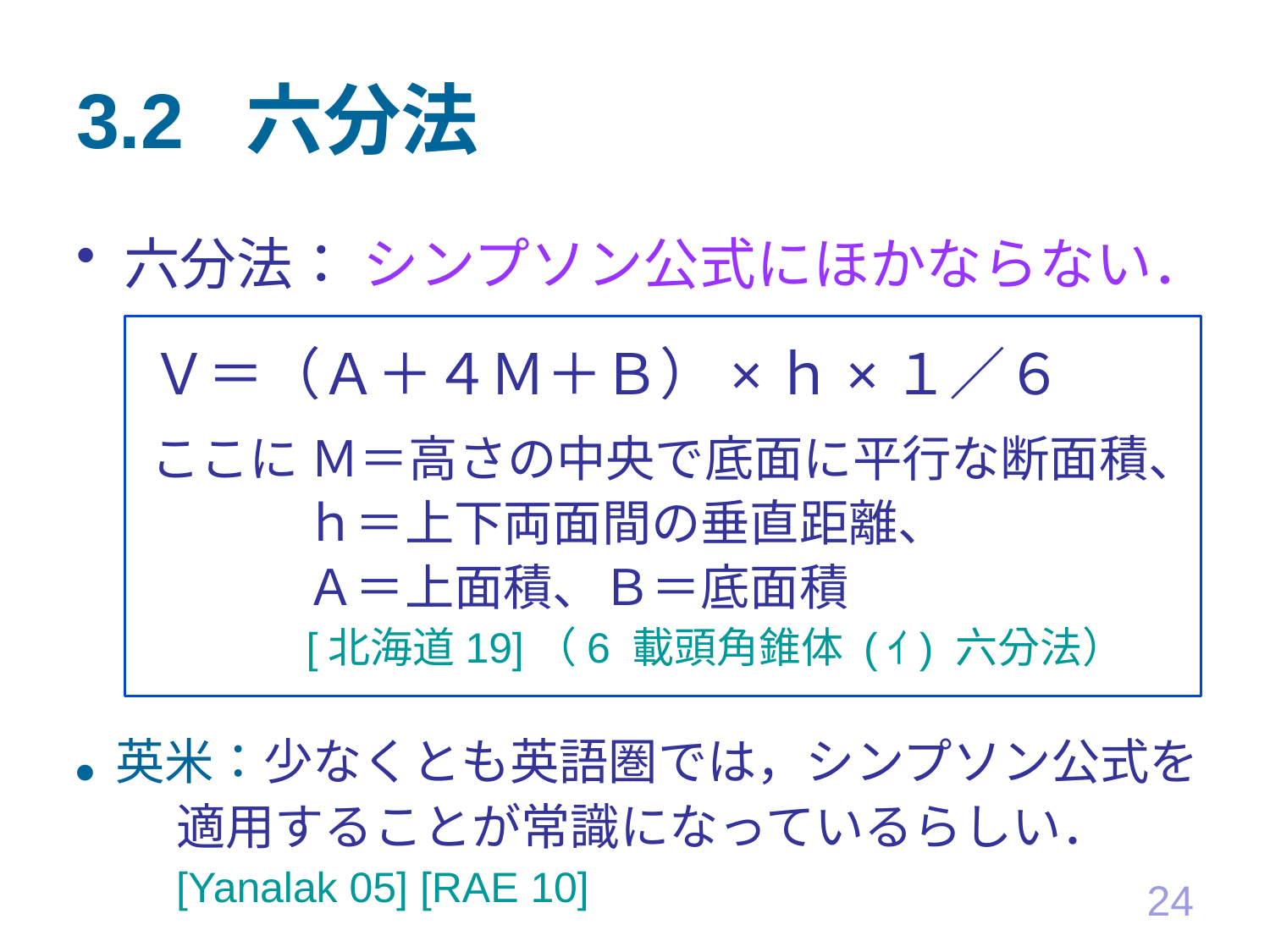

# 3.2  六分法
六分法： シンプソン公式にほかならない．
Ｖ＝（Ａ＋４Ｍ＋Ｂ）×ｈ×１／６
ここに Ｍ＝高さの中央で底面に平行な断面積、
ｈ＝上下両面間の垂直距離、
Ａ＝上面積、Ｂ＝底面積
[北海道19]（6 載頭角錐体 (ｲ) 六分法）
●　英米：少なくとも英語圏では，シンプソン公式を適用することが常識になっているらしい． [Yanalak 05] [RAE 10]

24